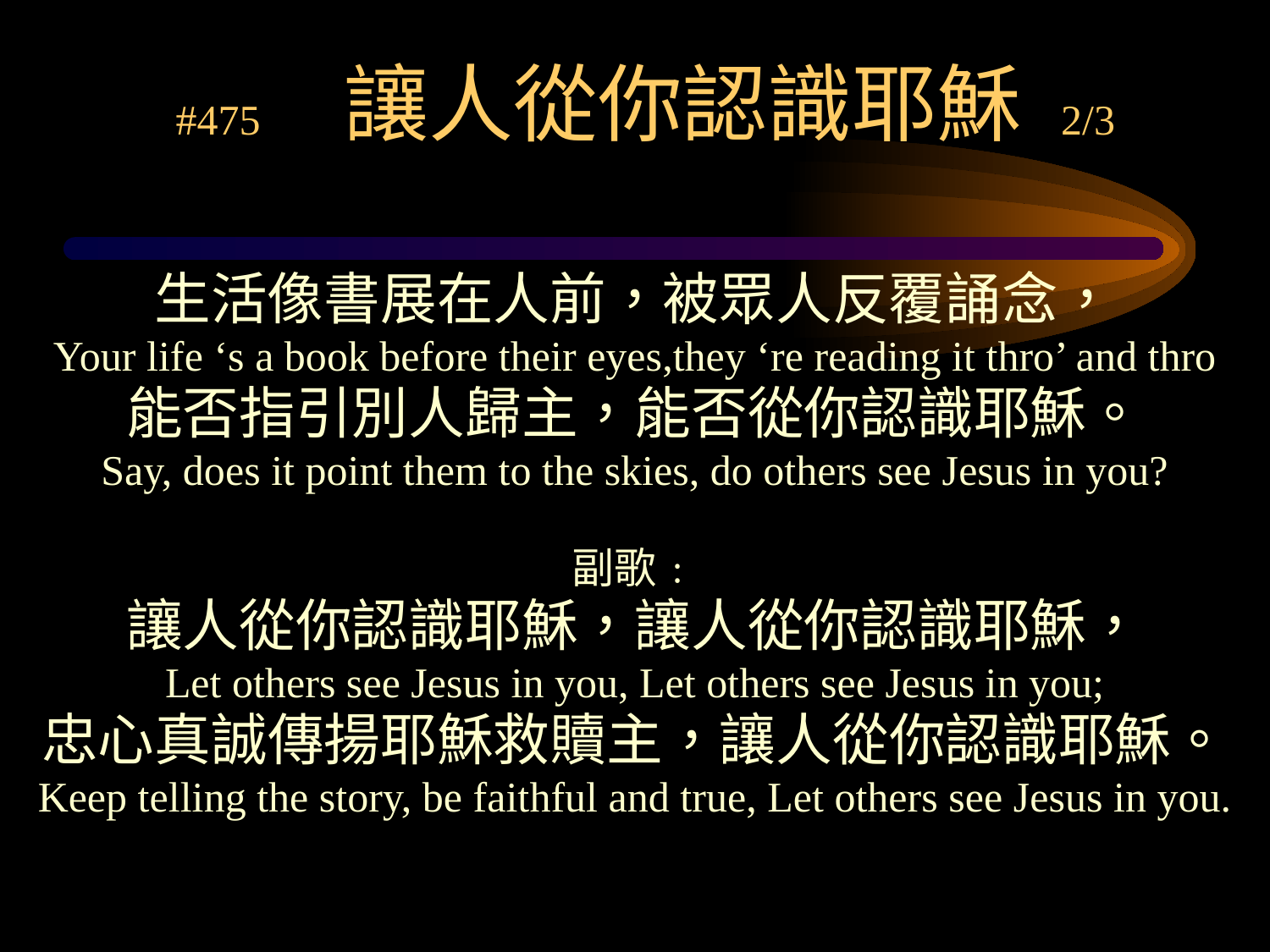

# #475   讓人從你認識耶穌 2/3

生活像書展在人前，被眾人反覆誦念，
Your life ‘s a book before their eyes,they ‘re reading it thro’ and thro
能否指引別人歸主，能否從你認識耶穌。
Say, does it point them to the skies, do others see Jesus in you?

副歌﹕
讓人從你認識耶穌，讓人從你認識耶穌，
Let others see Jesus in you, Let others see Jesus in you;
忠心真誠傳揚耶穌救贖主，讓人從你認識耶穌。
Keep telling the story, be faithful and true, Let others see Jesus in you.